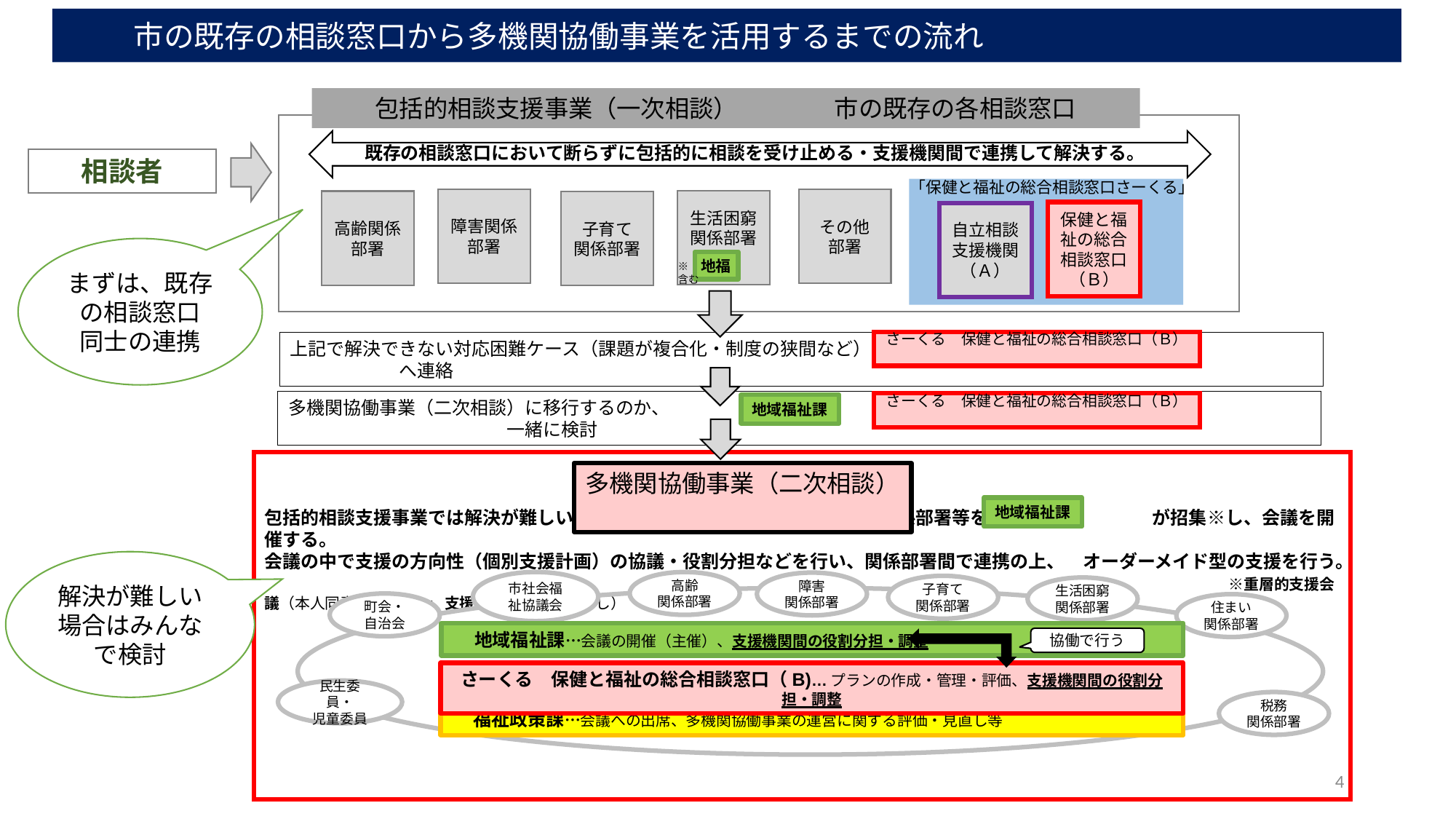

市の既存の相談窓口から多機関協働事業を活用するまでの流れ
包括的相談支援事業（一次相談）　　　　市の既存の各相談窓口

既存の相談窓口において断らずに包括的に相談を受け止める・支援機関間で連携して解決する。

相談者

「保健と福祉の総合相談窓口さーくる」

保健と福祉の総合相談窓口（Ｂ）
自立相談支援機関（Ａ）
障害関係部署
その他
部署
生活困窮関係部署

地福
※　　　　　　 含む

高齢関係部署
子育て
関係部署
まずは、既存の相談窓口
同士の連携

さーくる　保健と福祉の総合相談窓口（Ｂ）
上記で解決できない対応困難ケース（課題が複合化・制度の狭間など）は　　　　　　　　　　　　　　　　　　　　　　　　　　　　　へ連絡

多機関協働事業（二次相談）に移行するのか、　　　　　　　　　　　　　　　　　と　　　　　　　　　　　　　　　　　　　　　　　　　　　　　一緒に検討
さーくる　保健と福祉の総合相談窓口（Ｂ）
地域福祉課

包括的相談支援事業では解決が難しい困難ケースについて、ケースに応じた関係部署等を　　　　　　　　　が招集※し、会議を開催する。
会議の中で支援の方向性（個別支援計画）の協議・役割分担などを行い、関係部署間で連携の上、　オーダーメイド型の支援を行う。
　　　　　　　　　　　　　　　　　　　　　　　　　　　　　　　　　　　　　　　　　　　　　　　　　　　　　※重層的支援会議（本人同意あり）　or  支援会議（本人同意なし）

多機関協働事業（二次相談）
地域福祉課
解決が難しい場合はみんなで検討
高齢
関係部署
市社会福祉協議会
障害
関係部署
子育て
関係部署
生活困窮
関係部署

町会・
自治会
住まい
関係部署
　 地域福祉課…会議の開催（主催）、支援機関間の役割分担・調整
協働で行う

さーくる　保健と福祉の総合相談窓口（B)…プランの作成・管理・評価、支援機関間の役割分担・調整
民生委員・
児童委員
税務
関係部署
　 福祉政策課…会議への出席、多機関協働事業の運営に関する評価・見直し等
4